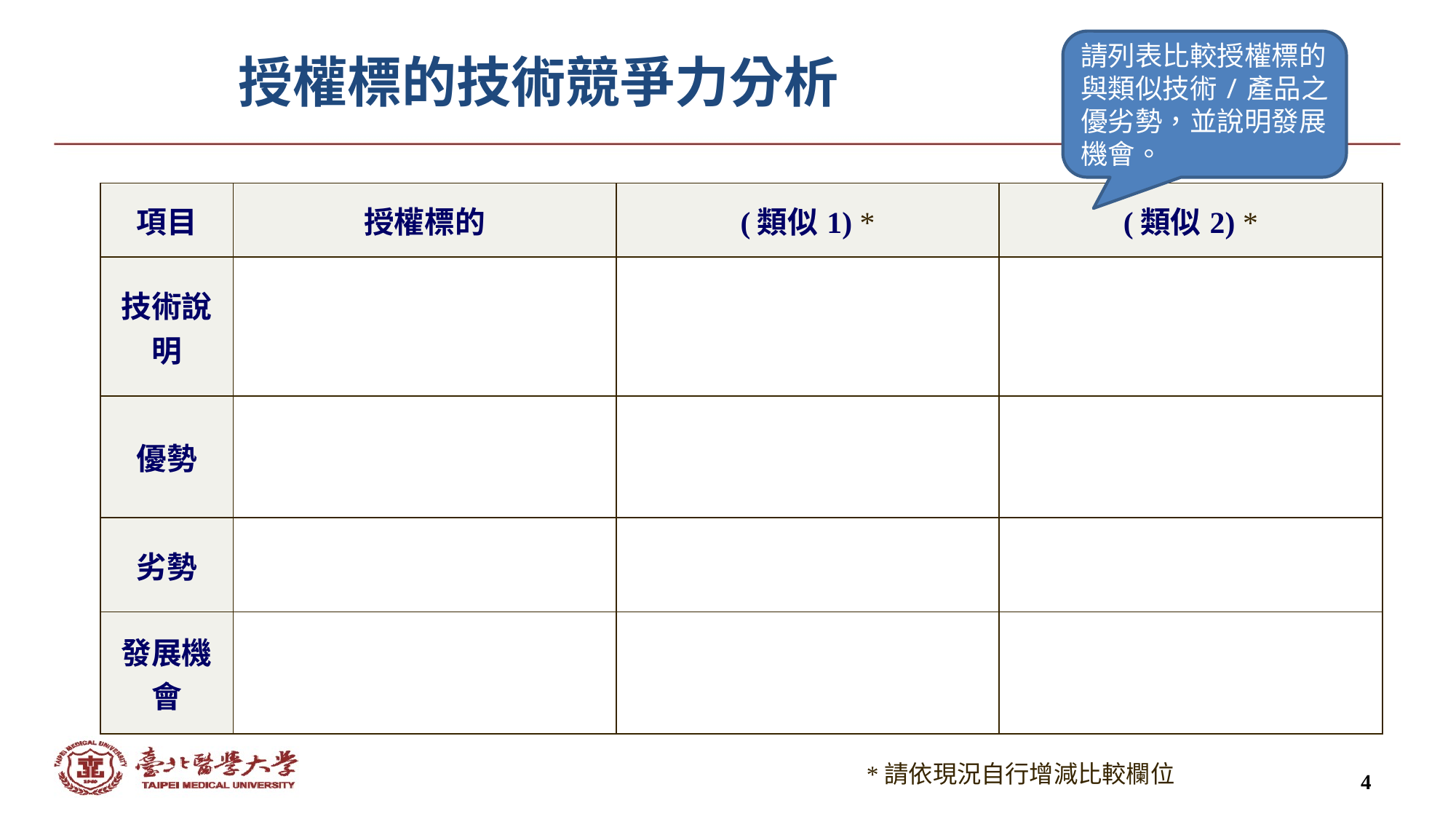

授權標的技術競爭力分析
請列表比較授權標的與類似技術/產品之優劣勢，並說明發展機會。
| 項目 | 授權標的 | (類似1) \* | (類似2) \* |
| --- | --- | --- | --- |
| 技術說明 |  |  |  |
| 優勢 |  |  |  |
| 劣勢 |  |  |  |
| 發展機會 |  |  |  |
*請依現況自行增減比較欄位
4